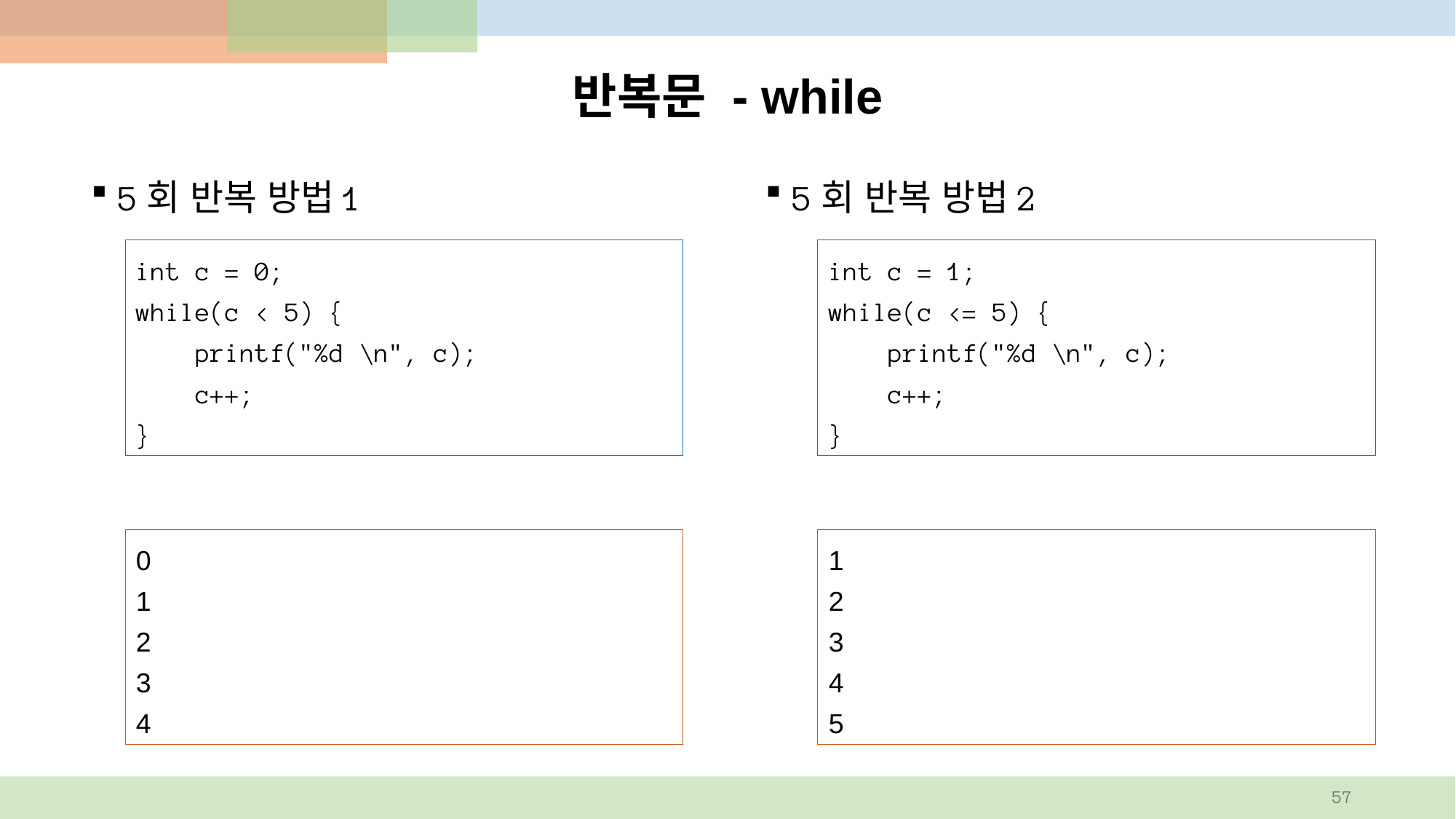

# 반복문 - while
5회 반복 방법2

5회 반복 방법1

int c = 0;
while(c < 5) {
    printf("%d \n", c);
    c++;
}
int c = 1;
while(c <= 5) {
    printf("%d \n", c);
    c++;
}
0
1
2
3
4
1
2
3
4
5
57